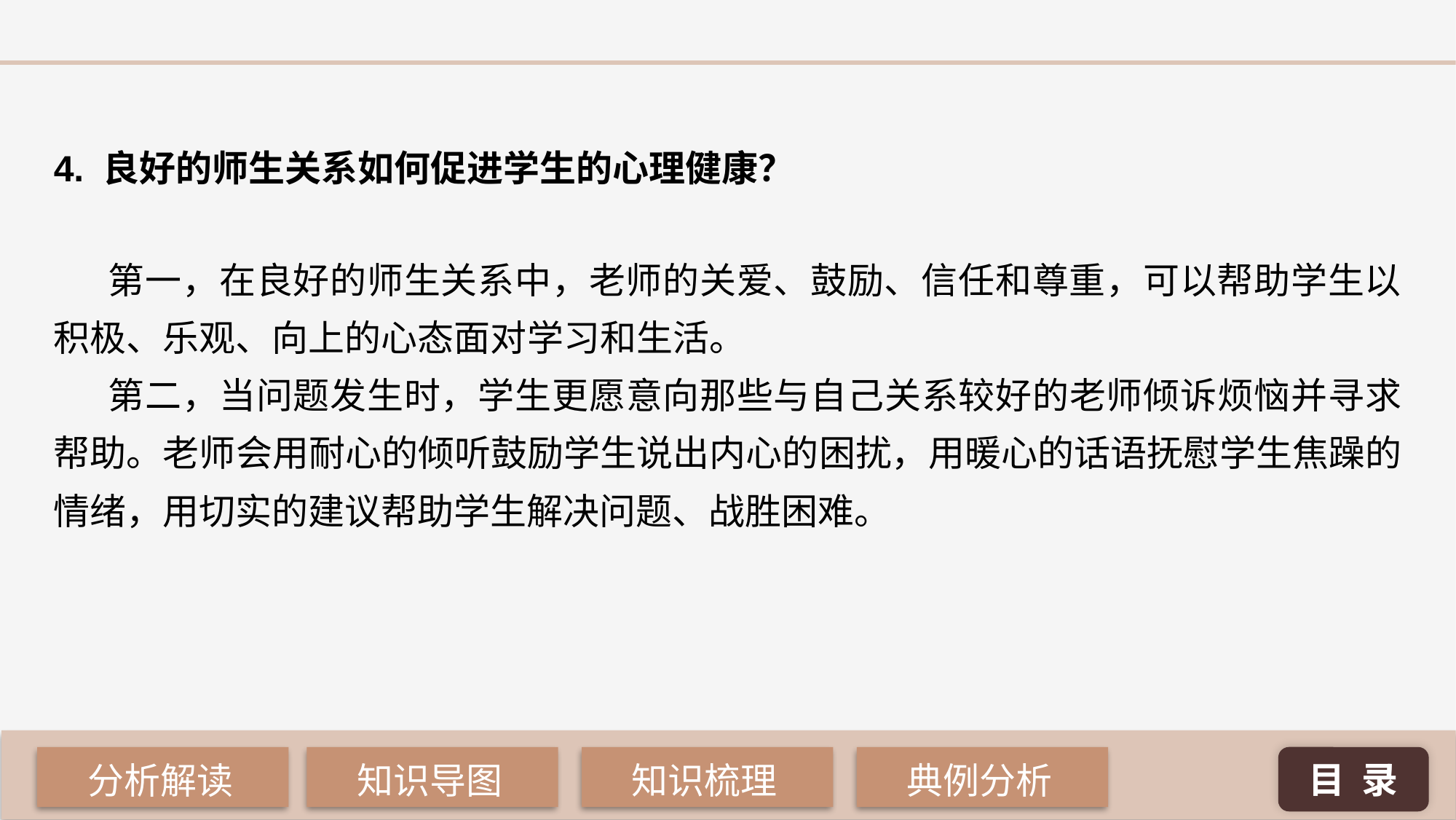

4. 良好的师生关系如何促进学生的心理健康？
第一，在良好的师生关系中，老师的关爱、鼓励、信任和尊重，可以帮助学生以积极、乐观、向上的心态面对学习和生活。
第二，当问题发生时，学生更愿意向那些与自己关系较好的老师倾诉烦恼并寻求帮助。老师会用耐心的倾听鼓励学生说出内心的困扰，用暖心的话语抚慰学生焦躁的情绪，用切实的建议帮助学生解决问题、战胜困难。